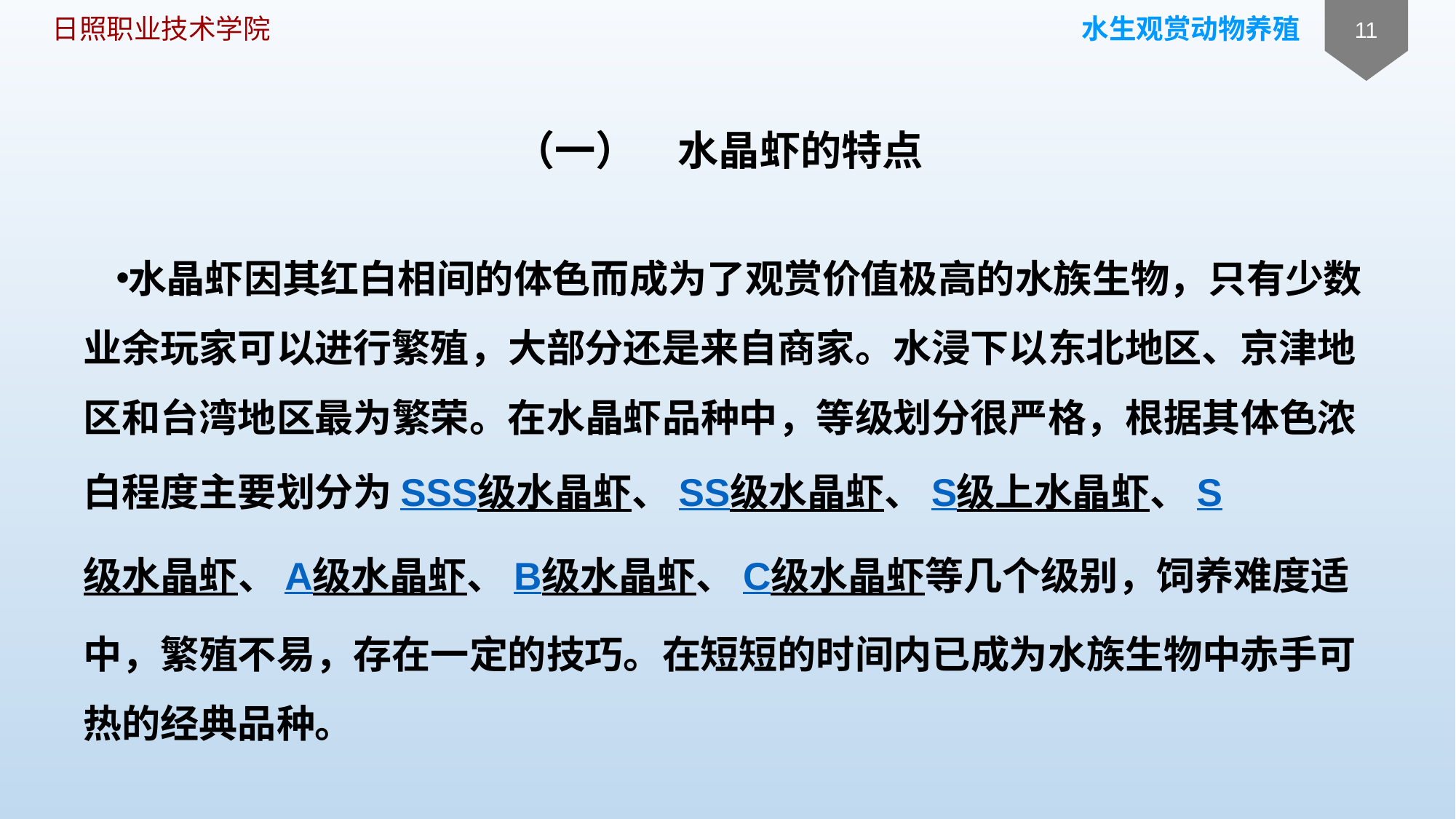

# （一）　水晶虾的特点
水晶虾因其红白相间的体色而成为了观赏价值极高的水族生物，只有少数业余玩家可以进行繁殖，大部分还是来自商家。水浸下以东北地区、京津地区和台湾地区最为繁荣。在水晶虾品种中，等级划分很严格，根据其体色浓白程度主要划分为SSS级水晶虾、SS级水晶虾、S级上水晶虾、S级水晶虾、A级水晶虾、B级水晶虾、C级水晶虾等几个级别，饲养难度适中，繁殖不易，存在一定的技巧。在短短的时间内已成为水族生物中赤手可热的经典品种。